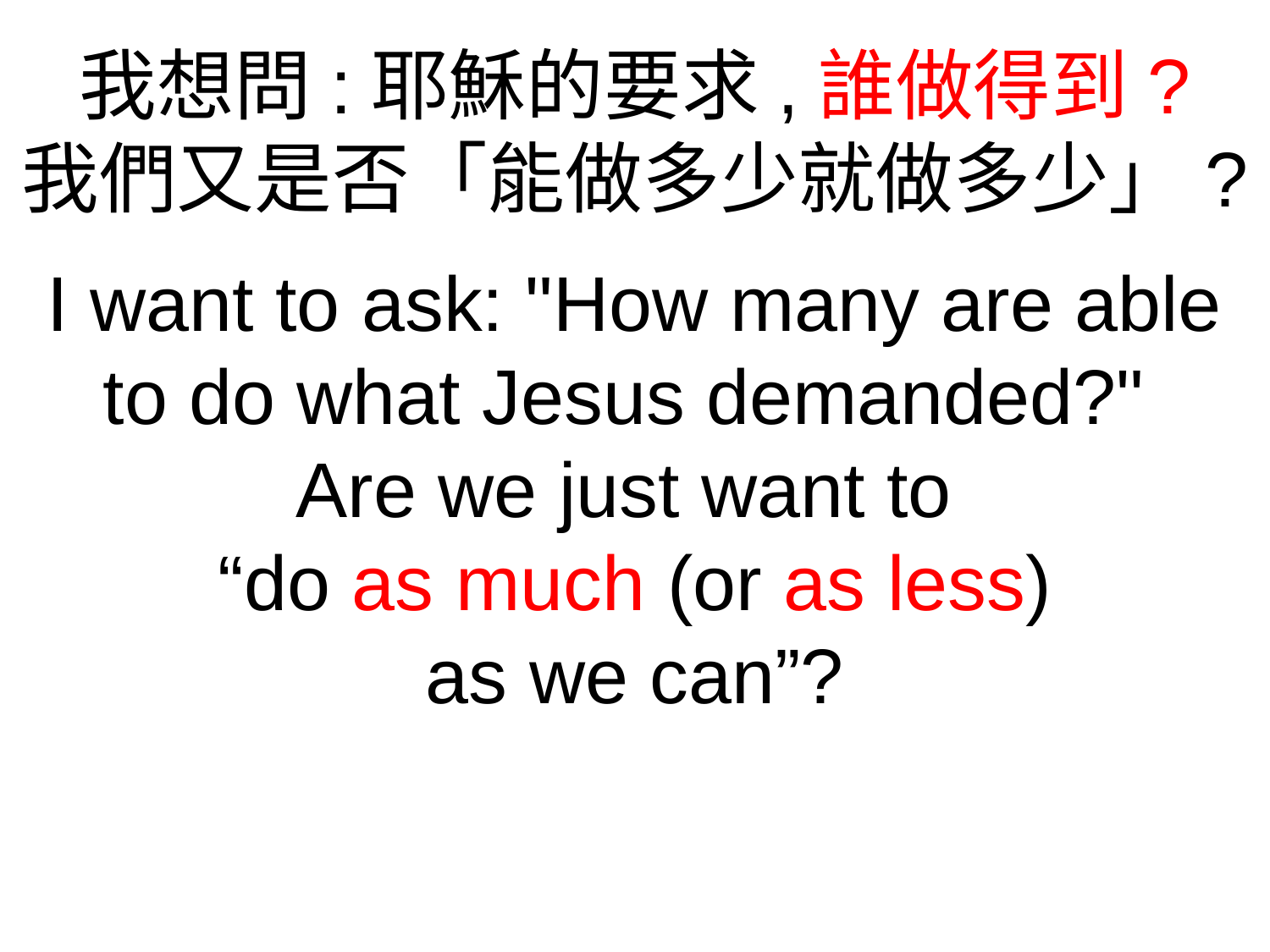

我想問:耶穌的要求,誰做得到?
我們又是否「能做多少就做多少」?
I want to ask: "How many are able to do what Jesus demanded?"
Are we just want to
“do as much (or as less)
as we can”?